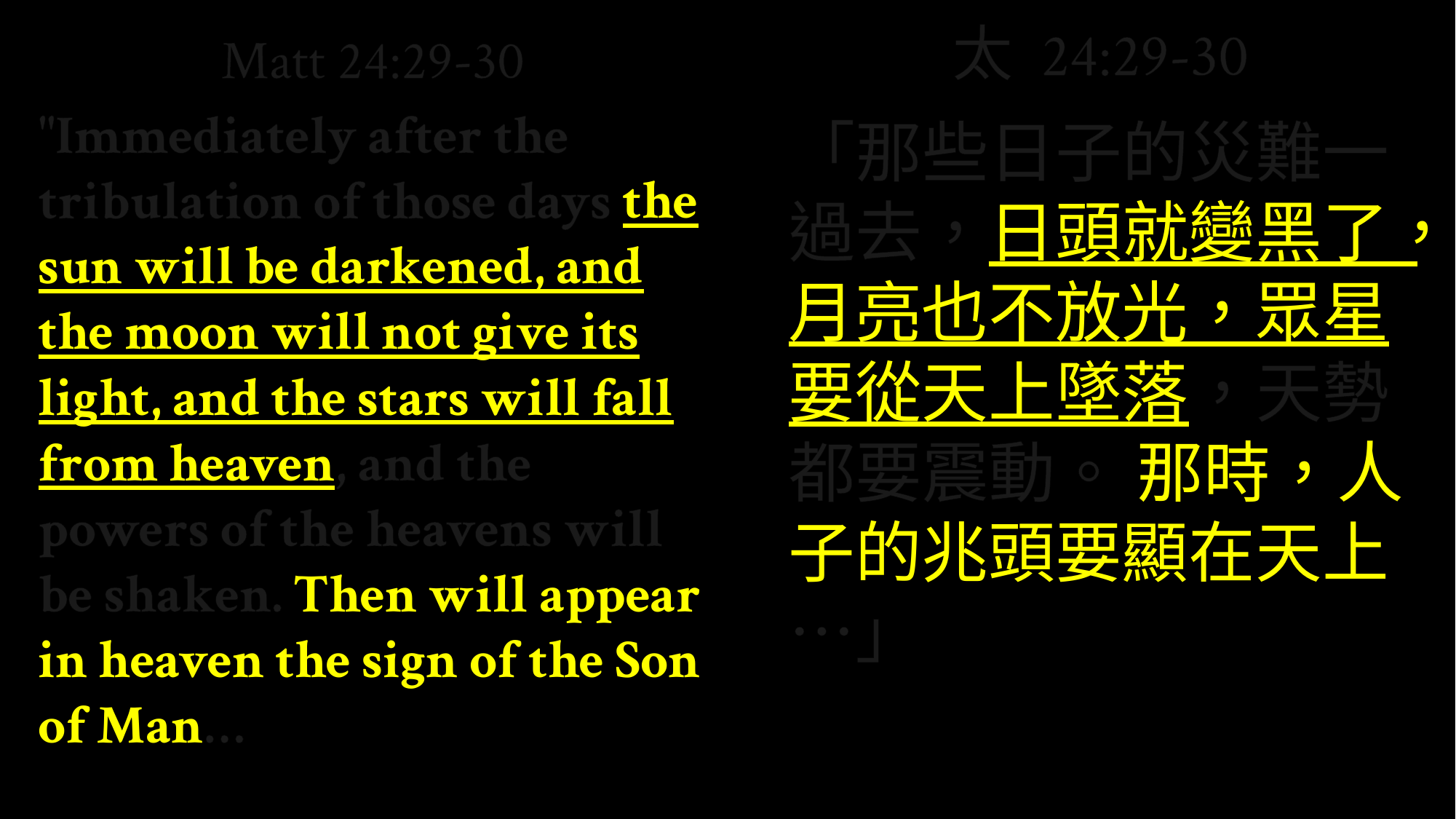

太 24:29-30
「那些日子的災難一過去，日頭就變黑了，月亮也不放光，眾星要從天上墜落，天勢都要震動。 那時，人子的兆頭要顯在天上…」

Matt 24:29-30
"Immediately after the tribulation of those days the sun will be darkened, and the moon will not give its light, and the stars will fall from heaven, and the powers of the heavens will be shaken. Then will appear in heaven the sign of the Son of Man…